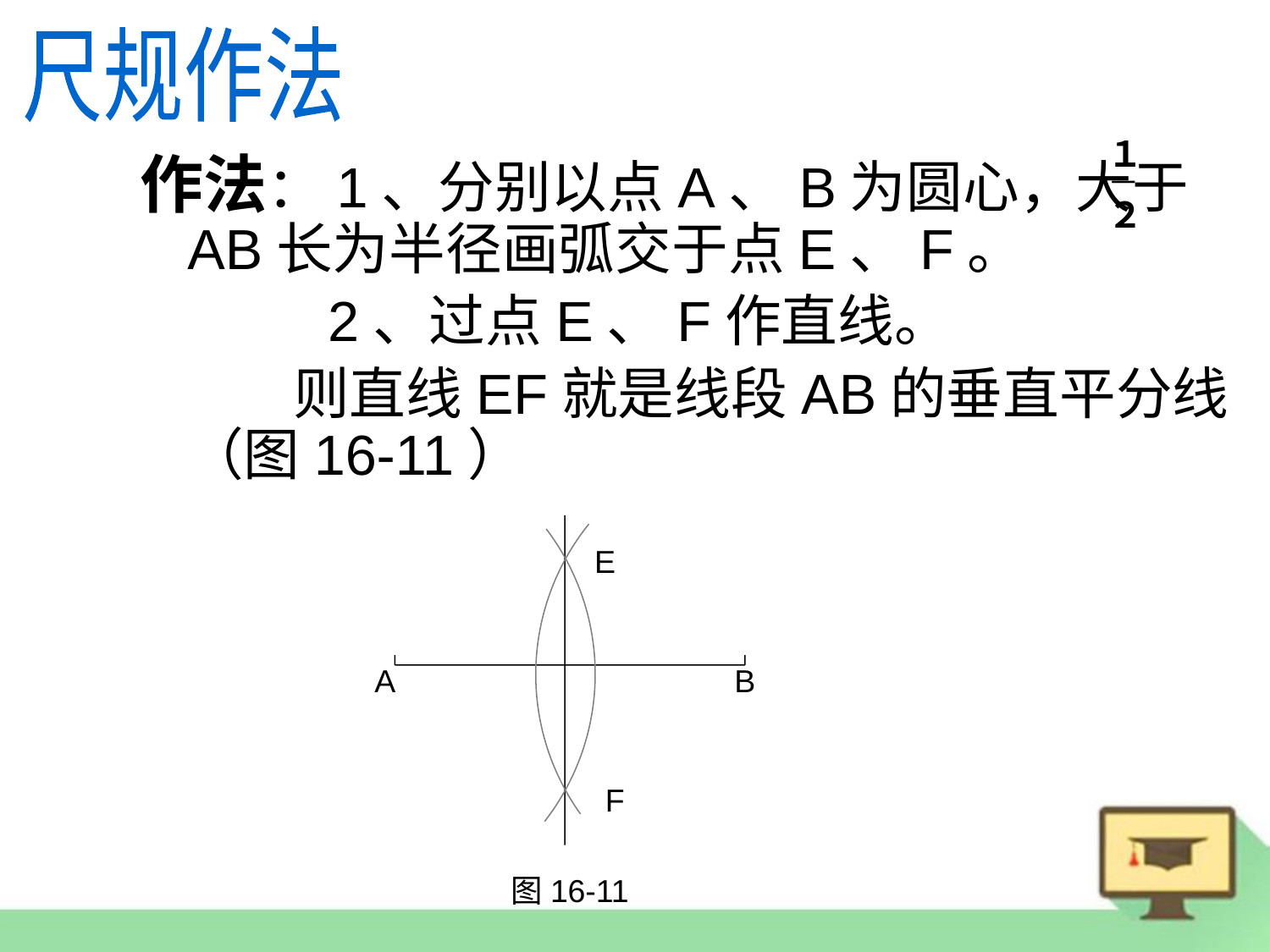

尺规作法
１
－
２
作法：1、分别以点A、B为圆心，大于　AB长为半径画弧交于点E、F。
            2、过点E、F作直线。
           则直线EF就是线段AB的垂直平分线（图16-11）

E

A

B

F
图16-11